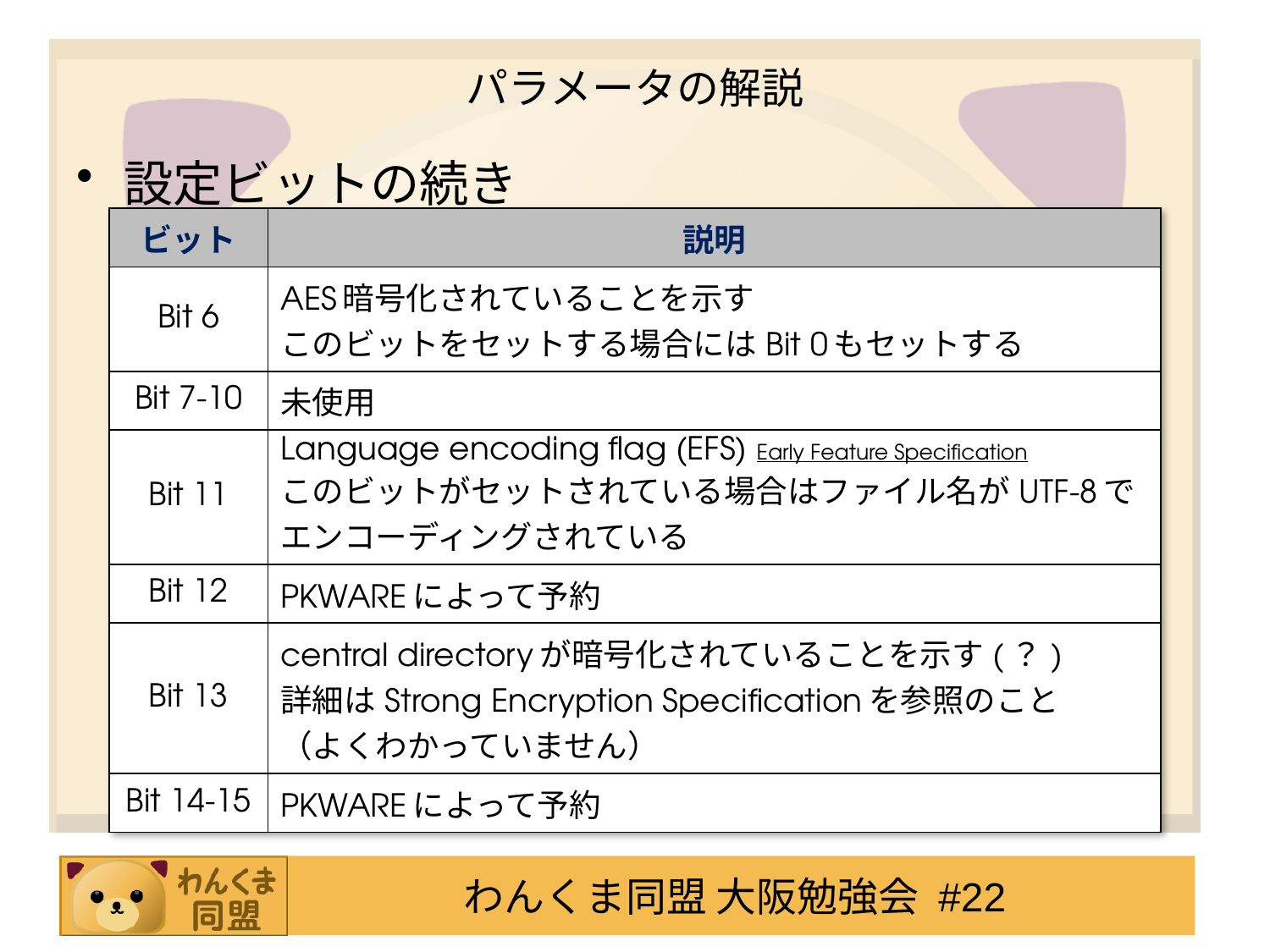

# パラメータの解説
設定ビットの続き
| ビット | 説明 |
| --- | --- |
| Bit 6 | AES暗号化されていることを示す このビットをセットする場合にはBit 0もセットする |
| Bit 7-10 | 未使用 |
| Bit 11 | Language encoding flag (EFS) Early Feature Specification このビットがセットされている場合はファイル名がUTF-8でエンコーディングされている |
| Bit 12 | PKWAREによって予約 |
| Bit 13 | central directoryが暗号化されていることを示す(？) 詳細はStrong Encryption Specificationを参照のこと （よくわかっていません） |
| Bit 14-15 | PKWAREによって予約 |